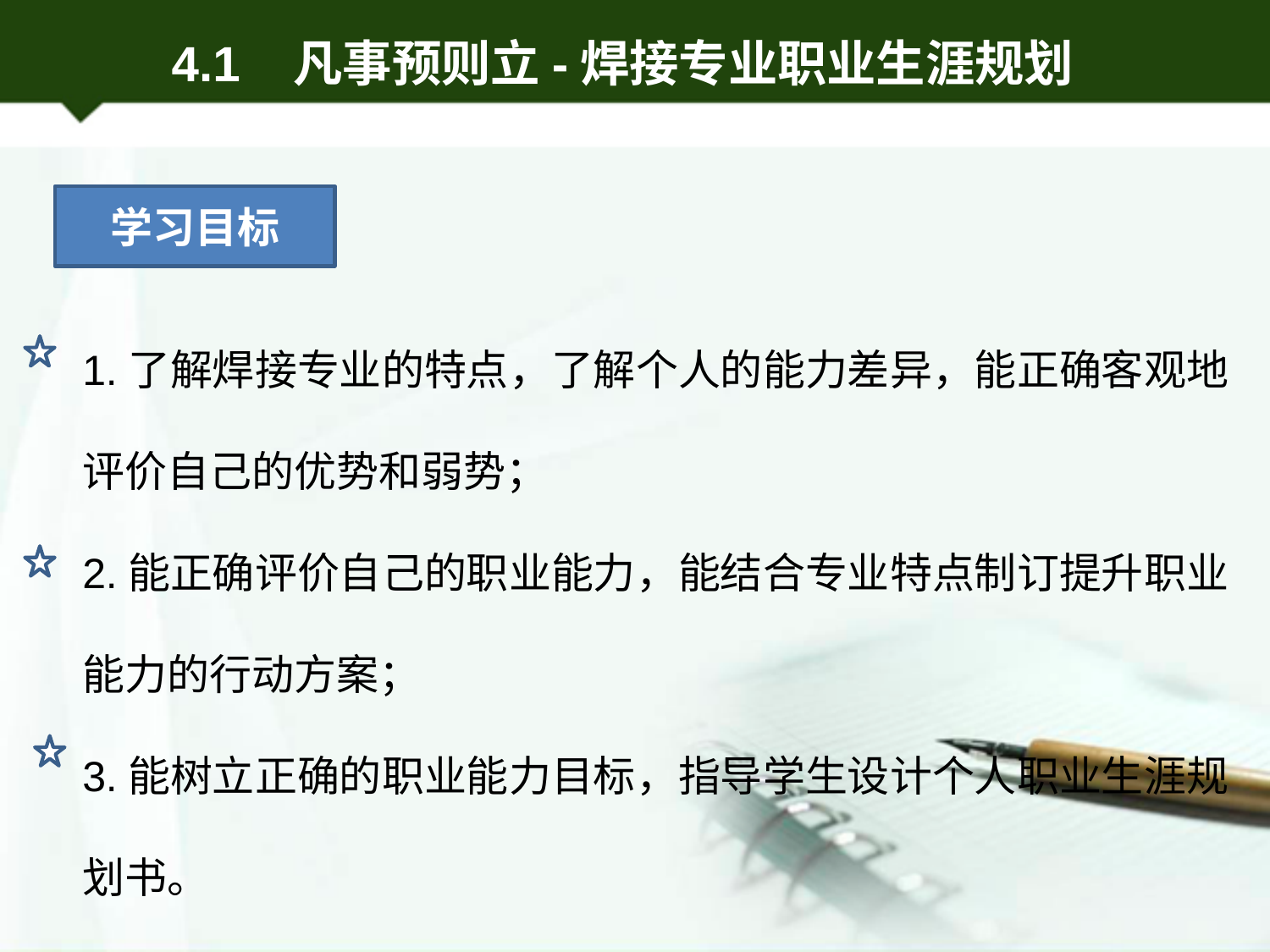

4.1   凡事预则立-焊接专业职业生涯规划
学习目标
1.了解焊接专业的特点，了解个人的能力差异，能正确客观地评价自己的优势和弱势；
2.能正确评价自己的职业能力，能结合专业特点制订提升职业能力的行动方案；
3.能树立正确的职业能力目标，指导学生设计个人职业生涯规划书。